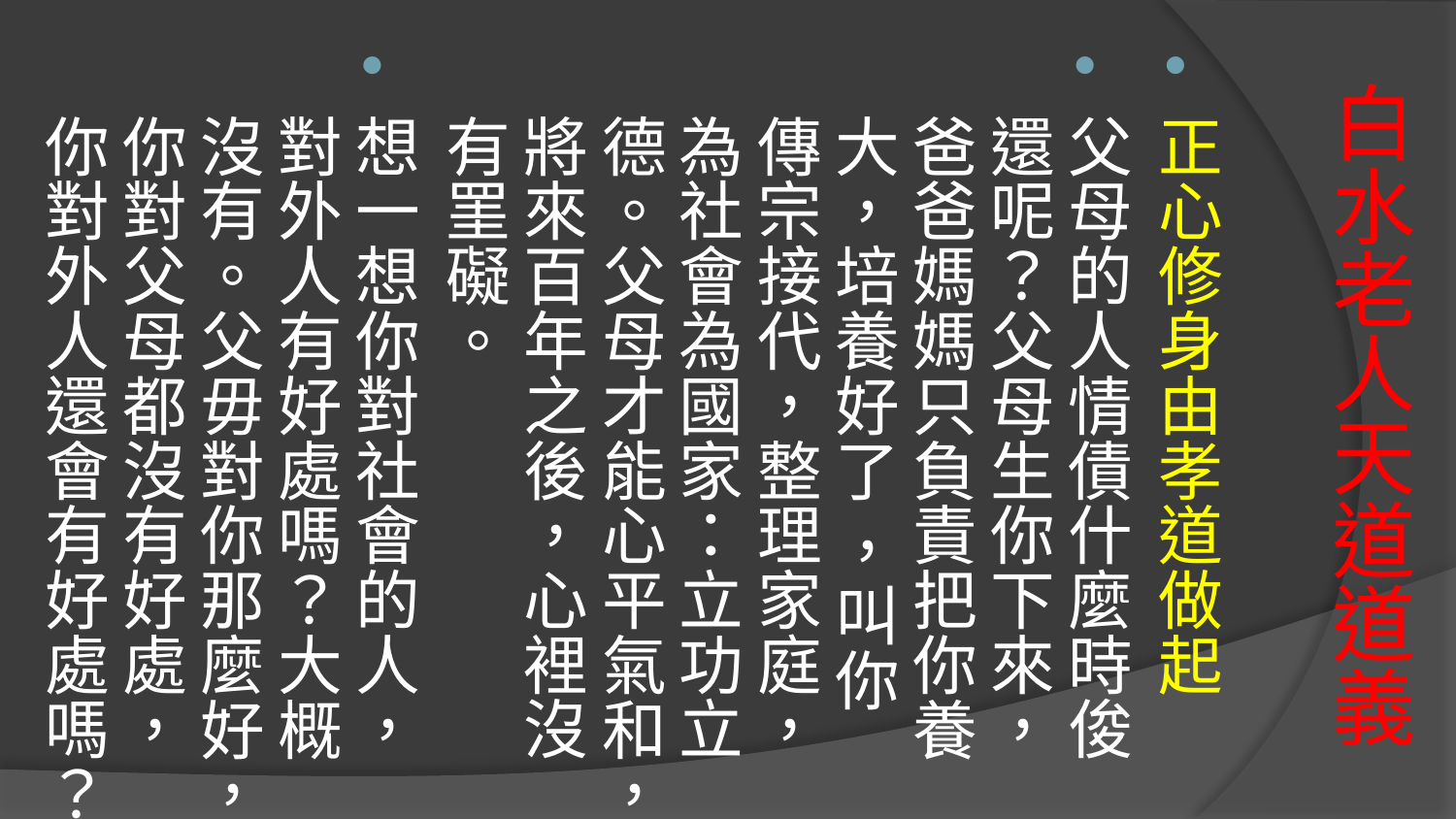

正心修身由孝道做起
父母的人情債什麼時俊還呢？父母生你下來，爸爸媽媽只負責把你養大，培養好了 ，叫你傳宗接代，整理家庭，為社會為國家：立功立德。父母才能心平氣和，將來百年之後，心裡沒有罣礙。
想一想你對社會的人，對外人有好處嗎？大概沒有。父毋對你那麼好，你對父母都沒有好處，你對外人還會有好處嗎？
# 白水老人天道道義